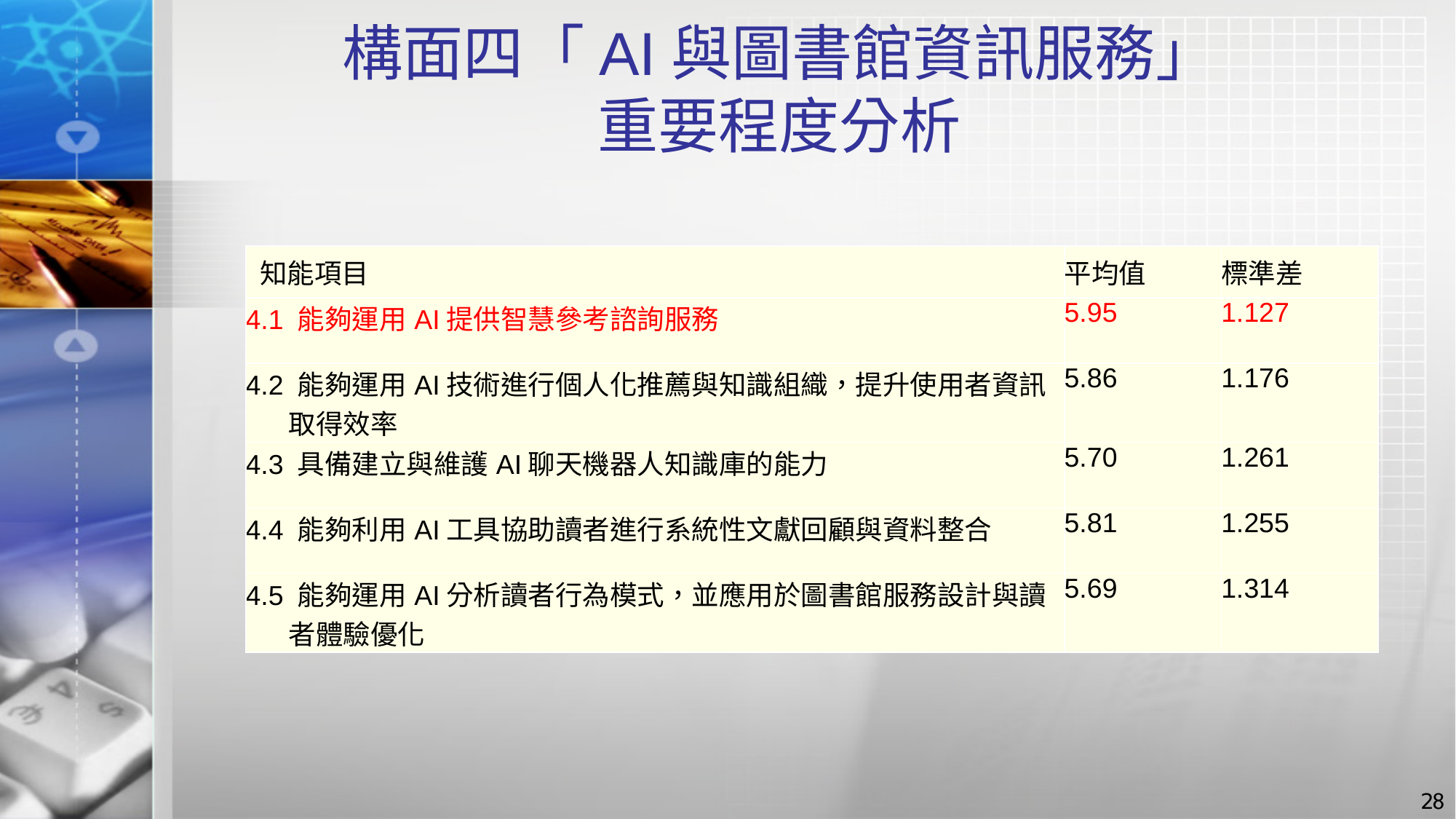

# 構面四「AI與圖書館資訊服務」 重要程度分析
| 知能項目 | 平均值 | 標準差 |
| --- | --- | --- |
| 4.1 能夠運用AI提供智慧參考諮詢服務 | 5.95 | 1.127 |
| 4.2 能夠運用AI技術進行個人化推薦與知識組織，提升使用者資訊取得效率 | 5.86 | 1.176 |
| 4.3 具備建立與維護AI聊天機器人知識庫的能力 | 5.70 | 1.261 |
| 4.4 能夠利用AI工具協助讀者進行系統性文獻回顧與資料整合 | 5.81 | 1.255 |
| 4.5 能夠運用AI分析讀者行為模式，並應用於圖書館服務設計與讀者體驗優化 | 5.69 | 1.314 |
28